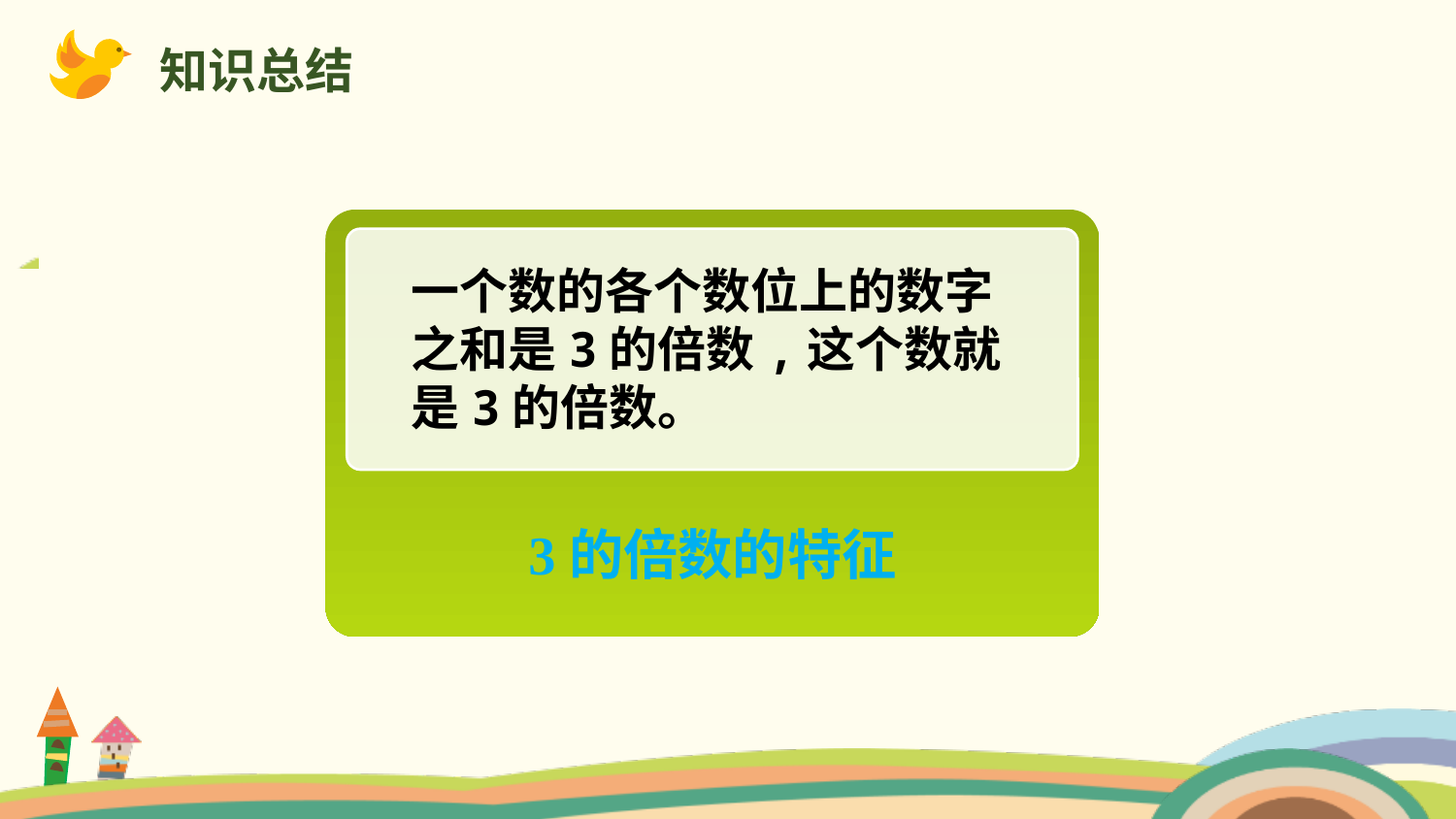

知识总结

一个数的各个数位上的数字之和是3的倍数,这个数就是3的倍数。
3的倍数的特征